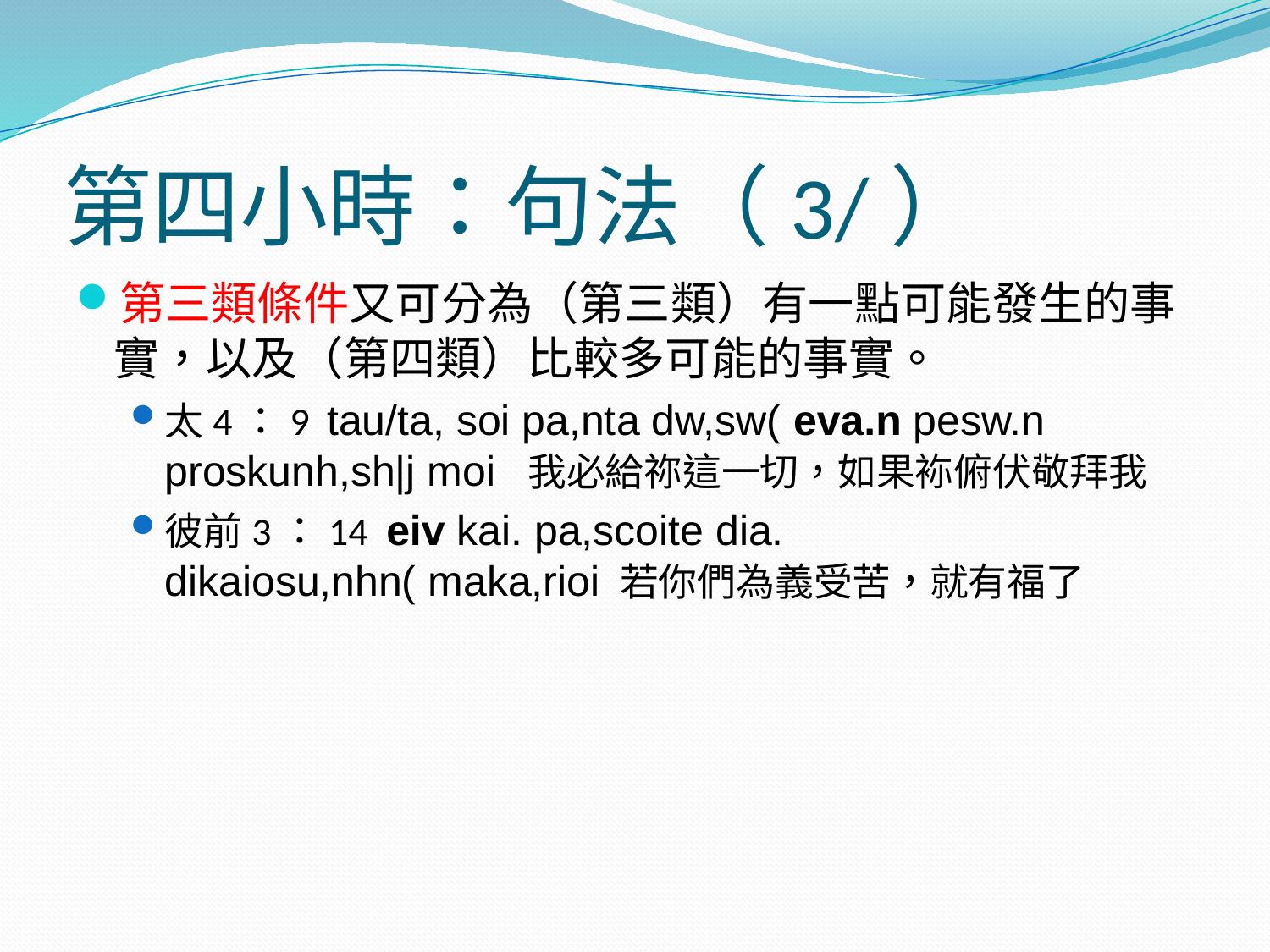

# 第四小時：句法（3/）
第三類條件又可分為（第三類）有一點可能發生的事實，以及（第四類）比較多可能的事實。
太4：9  tau/ta, soi pa,nta dw,sw( eva.n pesw.n proskunh,sh|j moi  我必給祢這一切，如果袮俯伏敬拜我
彼前3：14  eiv kai. pa,scoite dia. dikaiosu,nhn( maka,rioi 若你們為義受苦，就有福了